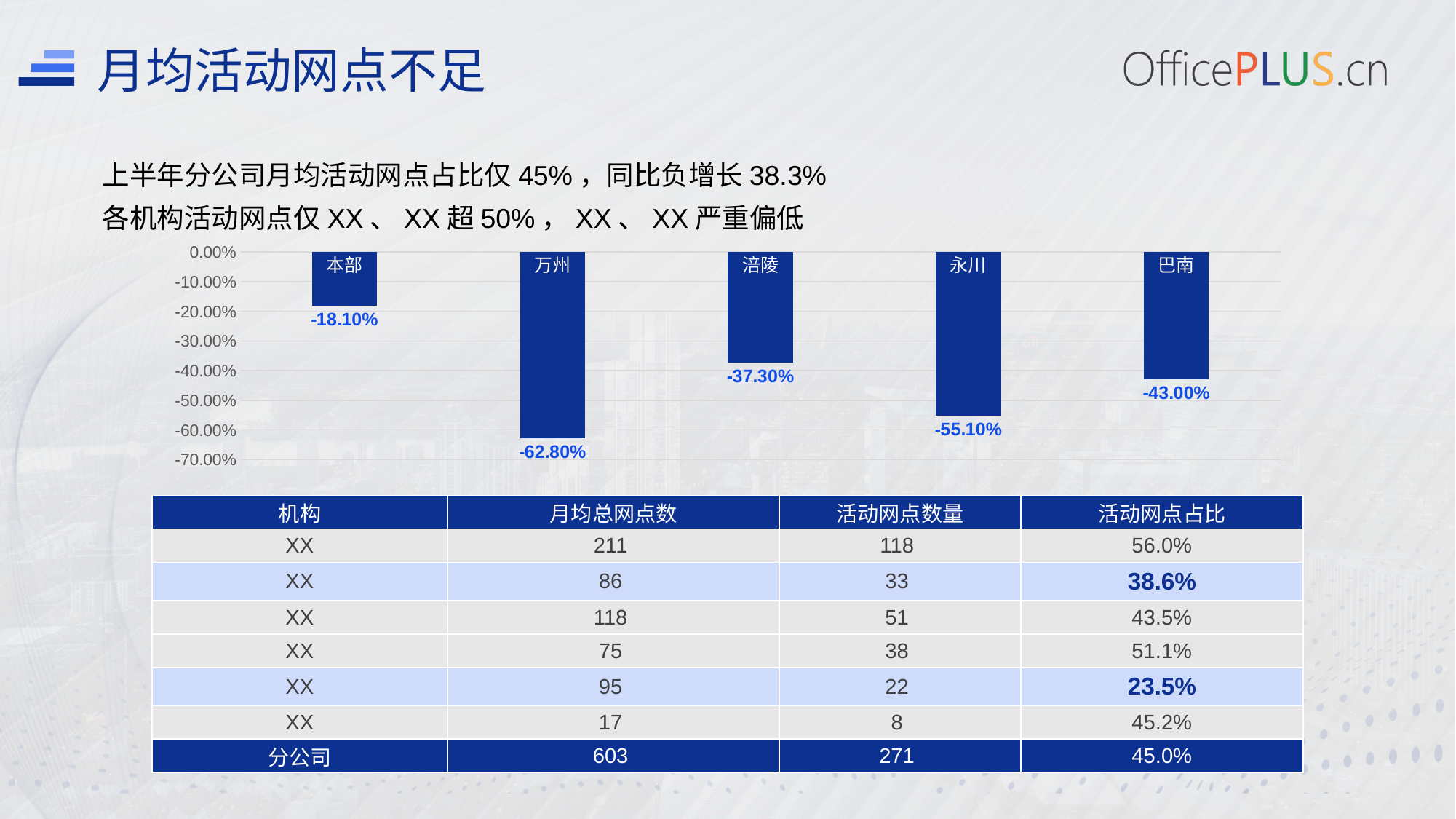

月均活动网点不足
上半年分公司月均活动网点占比仅45%，同比负增长38.3%
各机构活动网点仅XX、XX超50%，XX、XX严重偏低

### Chart

| Category | 系列 1 |
|---|---|
| 本部 | -0.181 |
| 万州 | -0.628 |
| 涪陵 | -0.373 |
| 永川 | -0.551 |
| 巴南 | -0.43 |
| 机构 | 月均总网点数 | 活动网点数量 | 活动网点占比 |
| --- | --- | --- | --- |
| XX | 211 | 118 | 56.0% |
| XX | 86 | 33 | 38.6% |
| XX | 118 | 51 | 43.5% |
| XX | 75 | 38 | 51.1% |
| XX | 95 | 22 | 23.5% |
| XX | 17 | 8 | 45.2% |
| 分公司 | 603 | 271 | 45.0% |